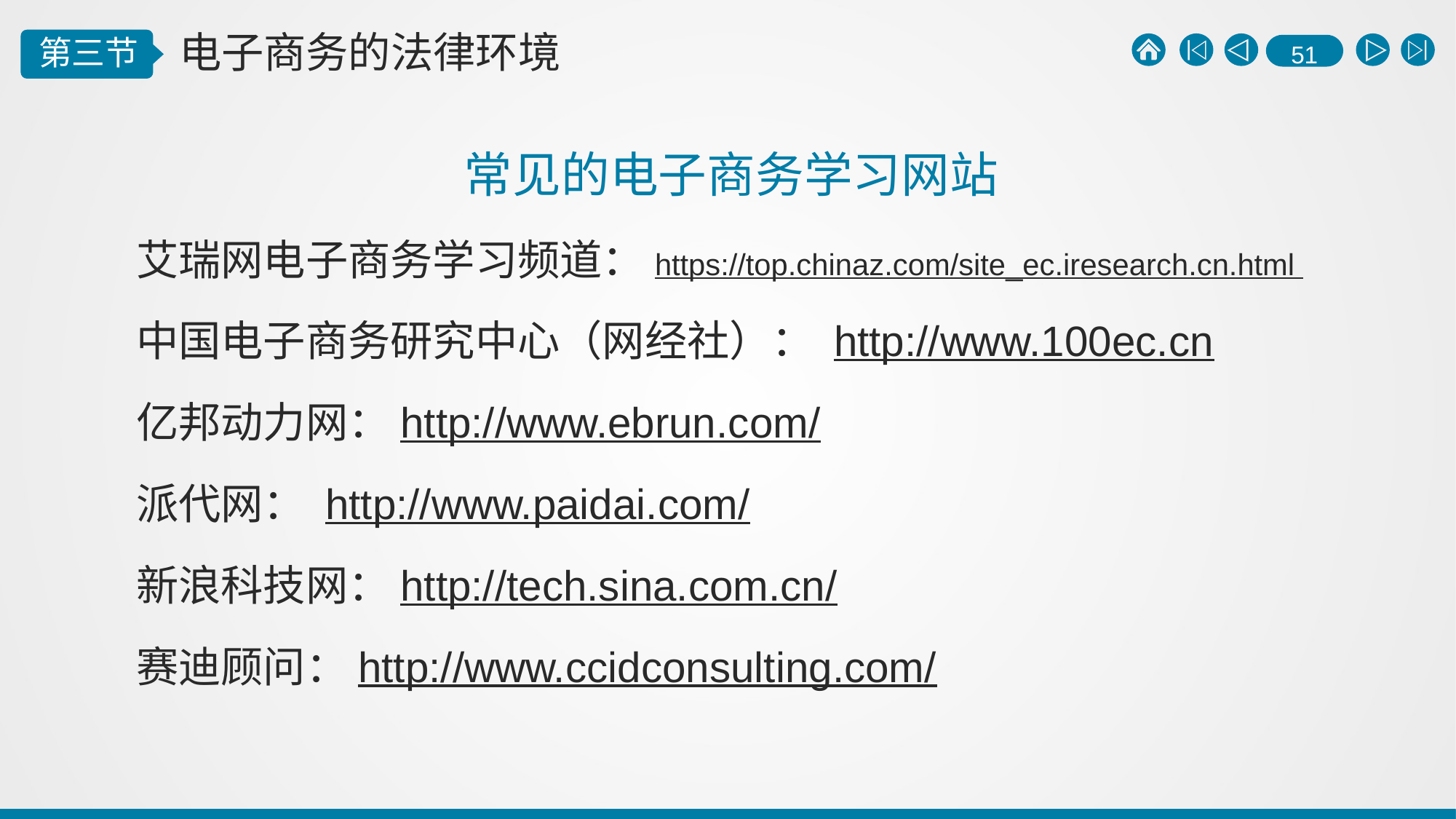

常见的电子商务学习网站
艾瑞网电子商务学习频道：https://top.chinaz.com/site_ec.iresearch.cn.html
中国电子商务研究中心（网经社）： http://www.100ec.cn
亿邦动力网：http://www.ebrun.com/
派代网： http://www.paidai.com/
新浪科技网：http://tech.sina.com.cn/
赛迪顾问：http://www.ccidconsulting.com/